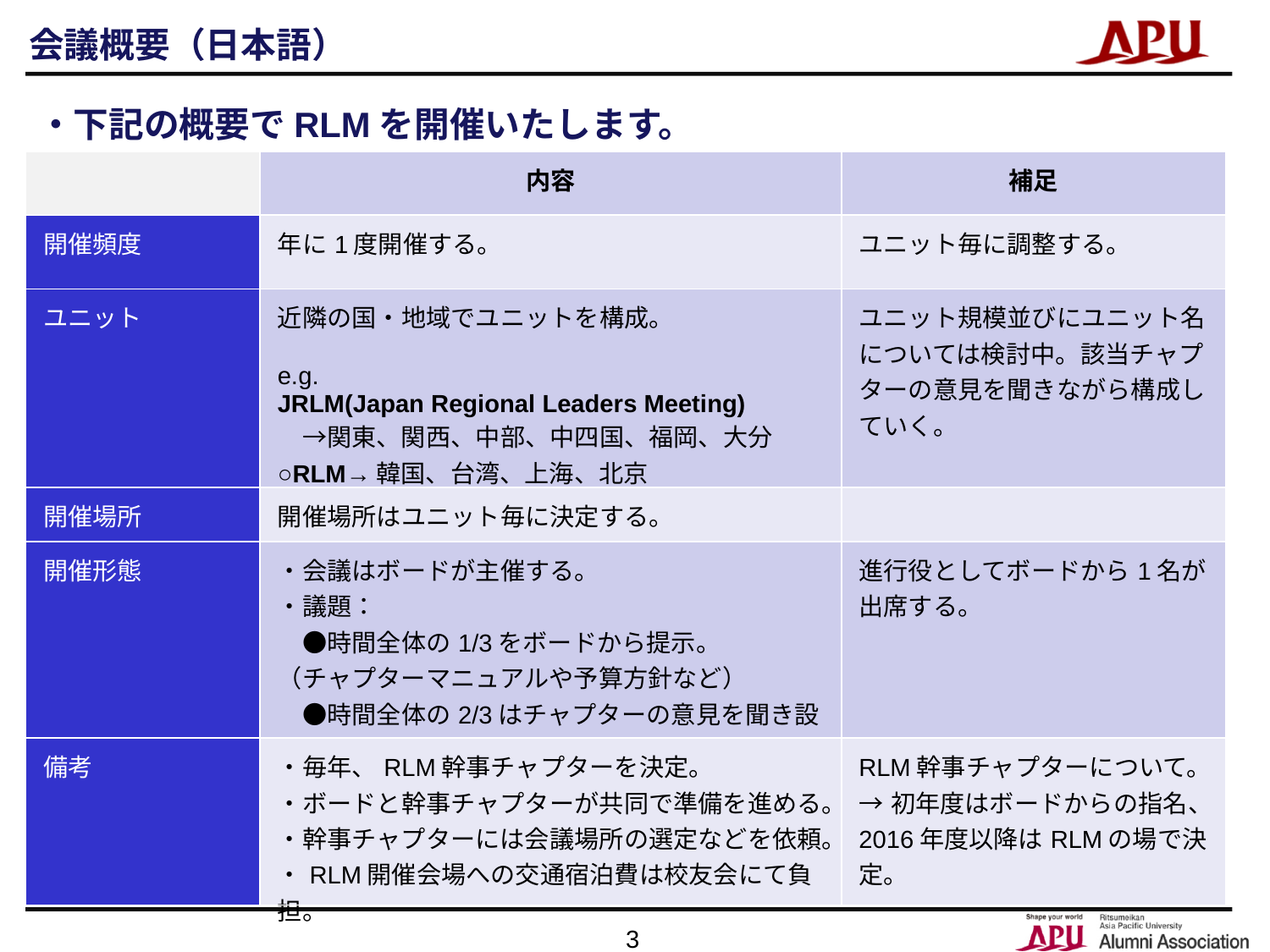

会議概要（日本語）

・下記の概要でRLMを開催いたします。
|  | 内容 | 補足 |
| --- | --- | --- |
| 開催頻度 | 年に1度開催する。 | ユニット毎に調整する。 |
| ユニット | 近隣の国・地域でユニットを構成。 e.g. JRLM(Japan Regional Leaders Meeting) 　→関東、関西、中部、中四国、福岡、大分 ○RLM→韓国、台湾、上海、北京 | ユニット規模並びにユニット名については検討中。該当チャプターの意見を聞きながら構成していく。 |
| 開催場所 | 開催場所はユニット毎に決定する。 |  |
| 開催形態 | ・会議はボードが主催する。 ・議題： 　●時間全体の1/3をボードから提示。 （チャプターマニュアルや予算方針など） 　●時間全体の2/3はチャプターの意見を聞き設定 | 進行役としてボードから1名が出席する。 |
| 備考 | ・毎年、RLM幹事チャプターを決定。 ・ボードと幹事チャプターが共同で準備を進める。 ・幹事チャプターには会議場所の選定などを依頼。 ・RLM開催会場への交通宿泊費は校友会にて負担。 | RLM幹事チャプターについて。 →初年度はボードからの指名、2016年度以降はRLMの場で決定。 |
3